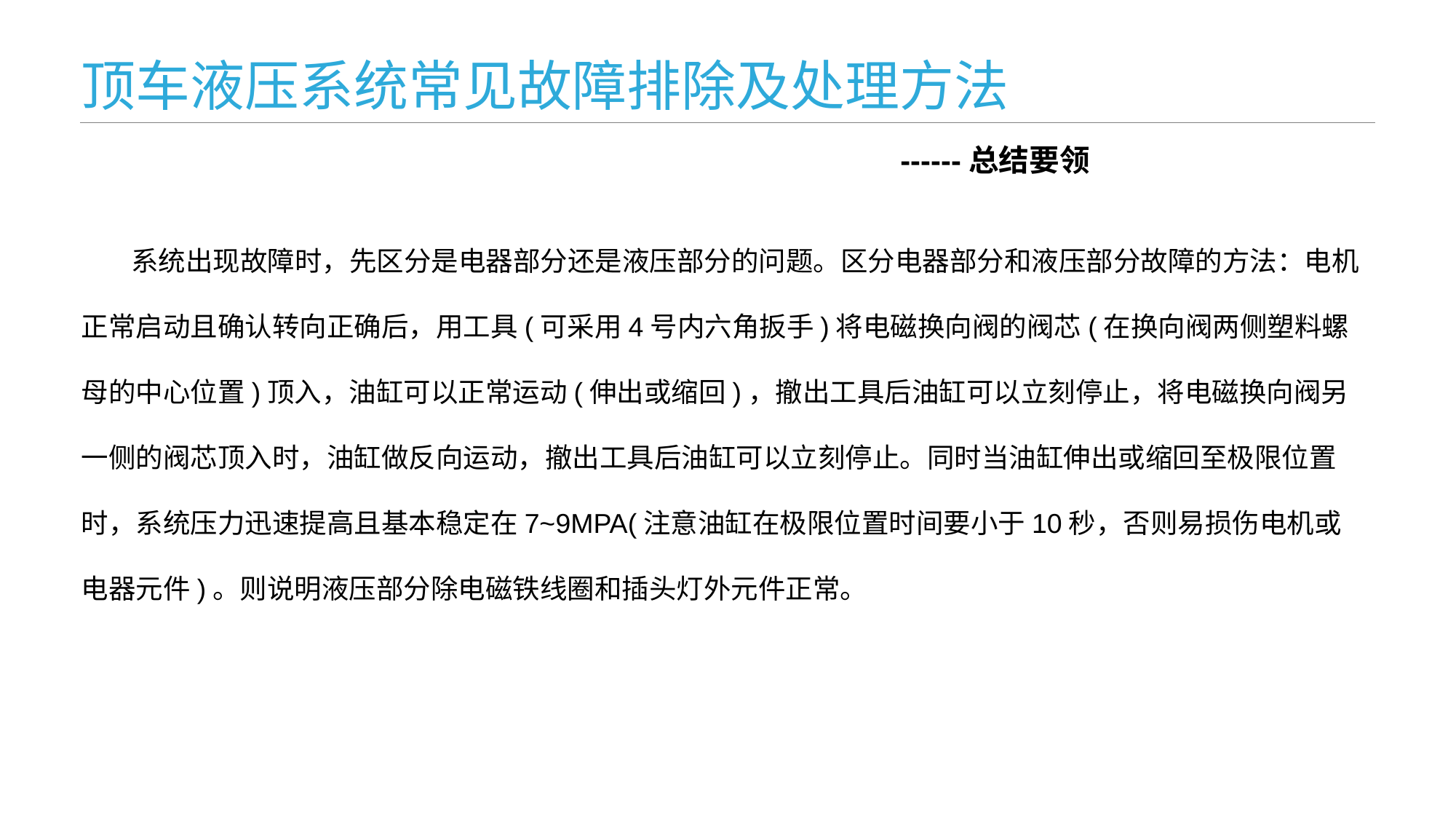

顶车液压系统常见故障排除及处理方法
------总结要领
       系统出现故障时，先区分是电器部分还是液压部分的问题。区分电器部分和液压部分故障的方法：电机正常启动且确认转向正确后，用工具(可采用4号内六角扳手)将电磁换向阀的阀芯(在换向阀两侧塑料螺母的中心位置)顶入，油缸可以正常运动(伸出或缩回)，撤出工具后油缸可以立刻停止，将电磁换向阀另一侧的阀芯顶入时，油缸做反向运动，撤出工具后油缸可以立刻停止。同时当油缸伸出或缩回至极限位置时，系统压力迅速提高且基本稳定在7~9MPA(注意油缸在极限位置时间要小于10秒，否则易损伤电机或电器元件)。则说明液压部分除电磁铁线圈和插头灯外元件正常。